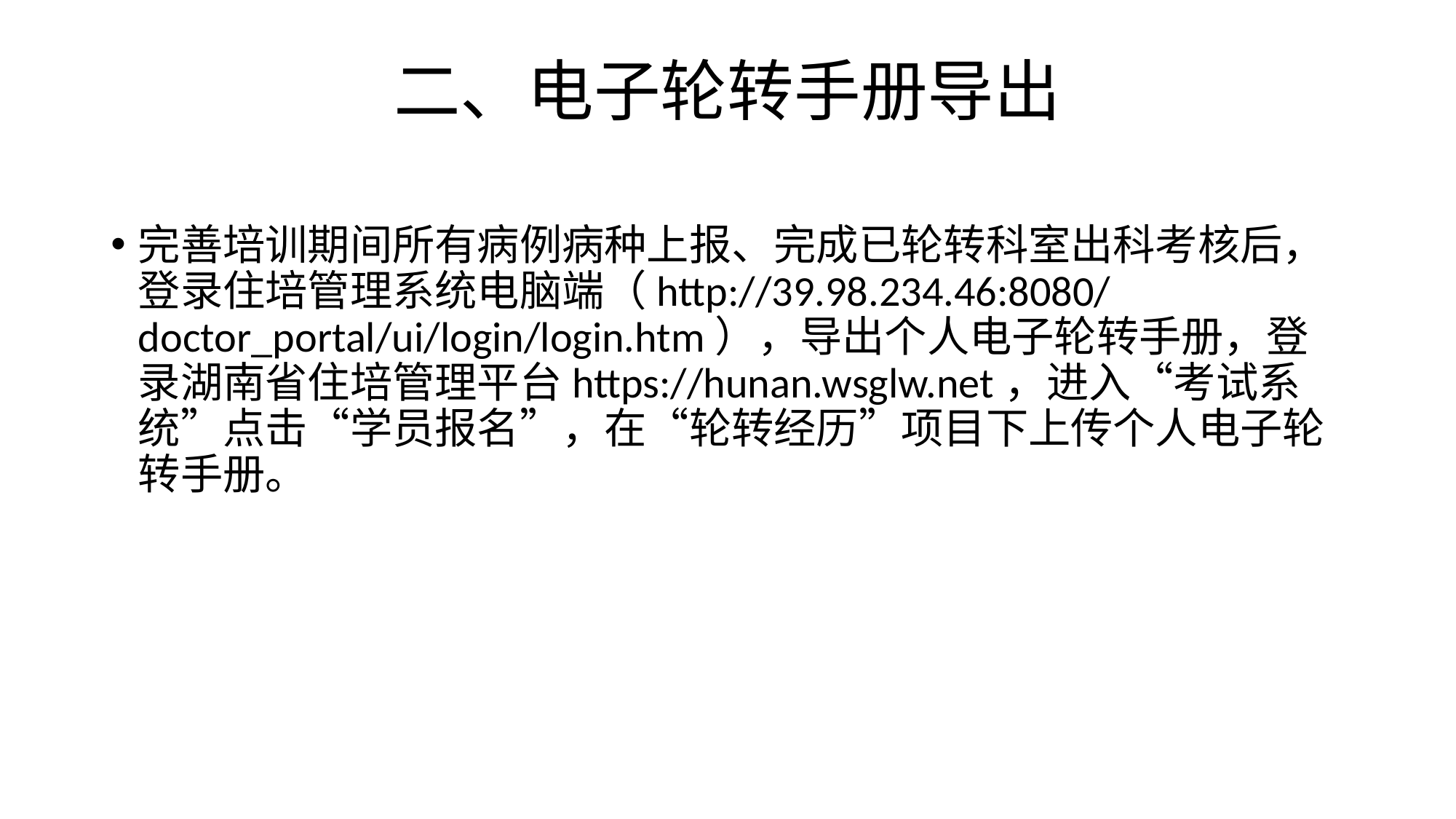

# 二、电子轮转手册导出
完善培训期间所有病例病种上报、完成已轮转科室出科考核后，登录住培管理系统电脑端（http://39.98.234.46:8080/doctor_portal/ui/login/login.htm），导出个人电子轮转手册，登录湖南省住培管理平台https://hunan.wsglw.net，进入“考试系统”点击“学员报名”，在“轮转经历”项目下上传个人电子轮转手册。